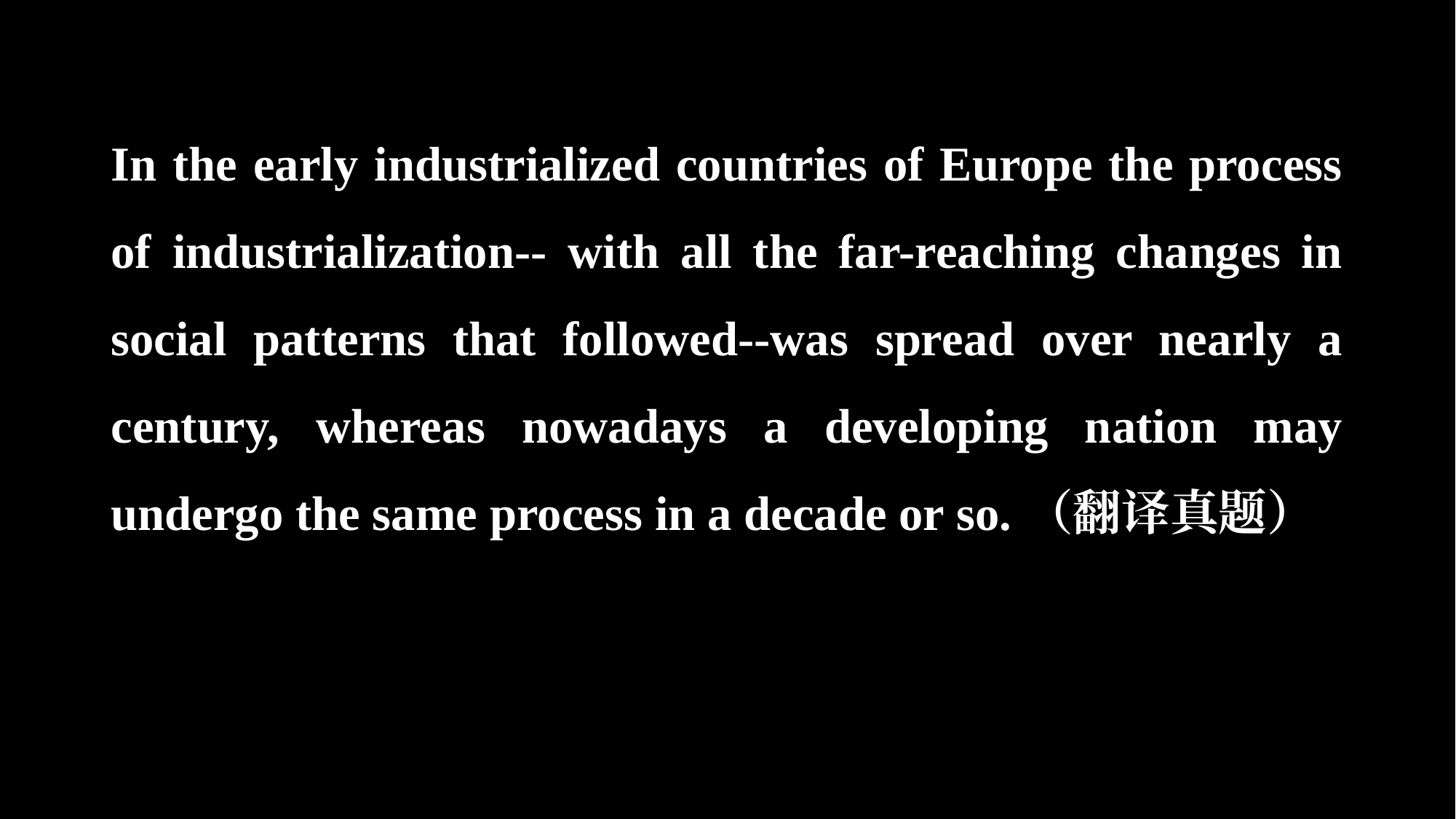

In the early industrialized countries of Europe the process of industrialization-- with all the far-reaching changes in social patterns that followed--was spread over nearly a century, whereas nowadays a developing nation may undergo the same process in a decade or so.（翻译真题）